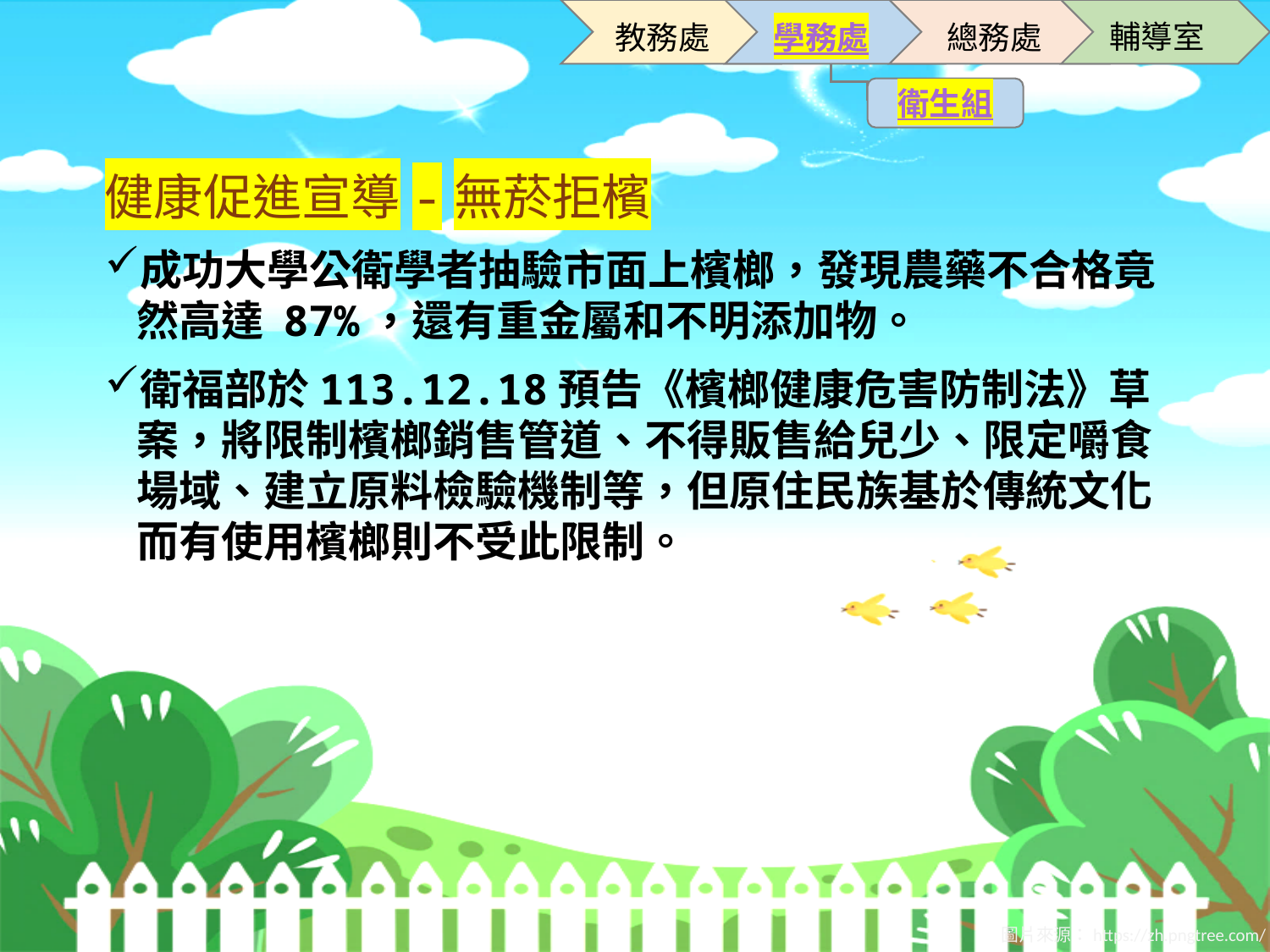

輔導室
教務處
學務處
總務處
衛生組
健康促進宣導-無菸拒檳
成功大學公衛學者抽驗市面上檳榔，發現農藥不合格竟然高達 87%，還有重金屬和不明添加物。
衛福部於113.12.18預告《檳榔健康危害防制法》草案，將限制檳榔銷售管道、不得販售給兒少、限定嚼食場域、建立原料檢驗機制等，但原住民族基於傳統文化而有使用檳榔則不受此限制。